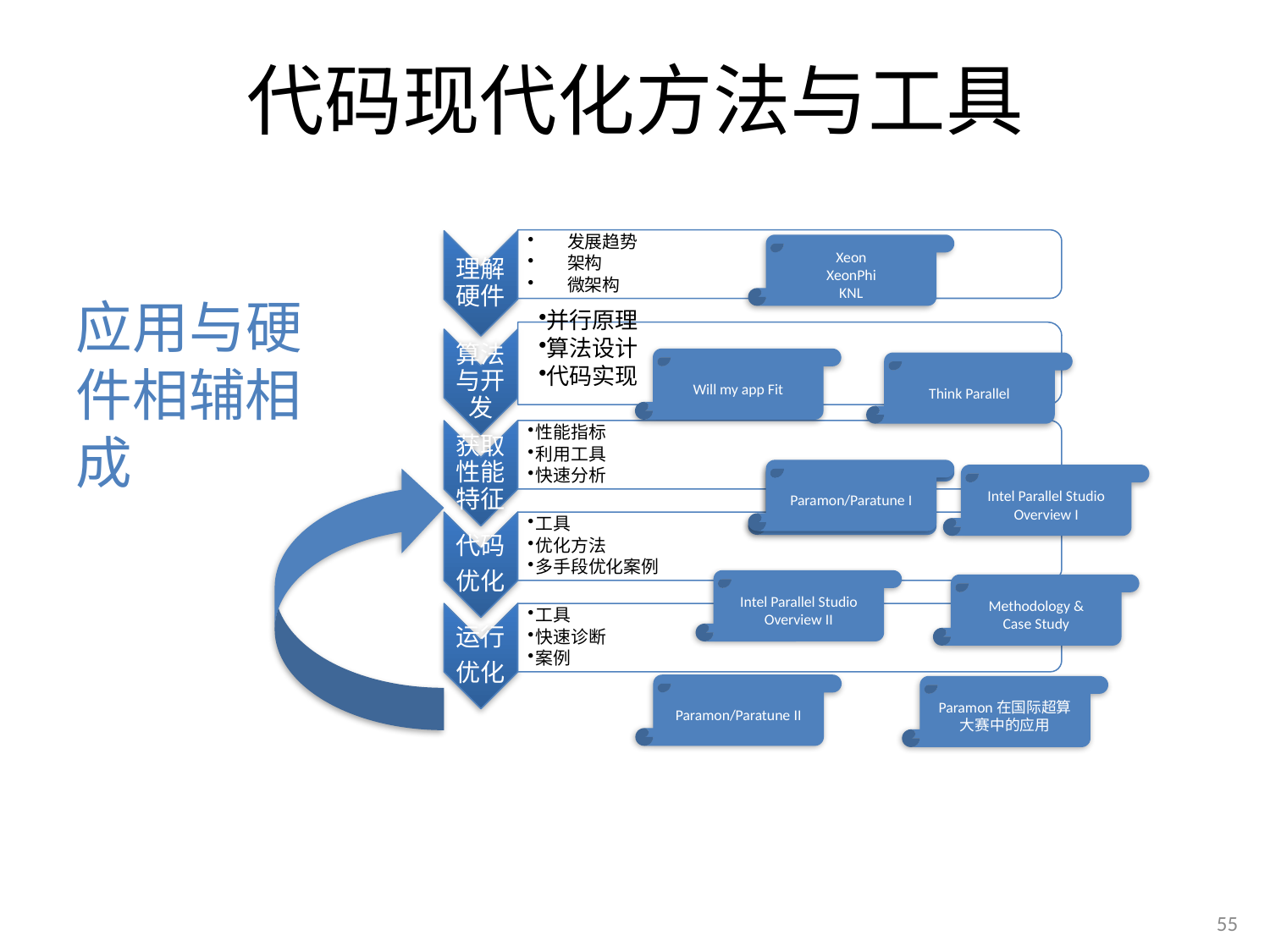

# 代码现代化方法与工具
理解硬件
发展趋势
架构
微架构
算法与开发
并行原理
算法设计
代码实现

获取性能特征
性能指标
利用工具
快速分析
代码
优化
工具
优化方法
多手段优化案例
运行
优化
工具
快速诊断
案例
Xeon
XeonPhi
KNL
Will my app Fit
Think Parallel
Paramon/Paratune I
Intel Parallel Studio
Overview
Intel Parallel Studio
Overview I
Intel Parallel Studio
Overview II
Methodology &
Case Study
Paramon/Paratune II
Paramon在国际超算大赛中的应用
应用与硬件相辅相成

© 2014 Intel Corporation	Intel Confidential
55